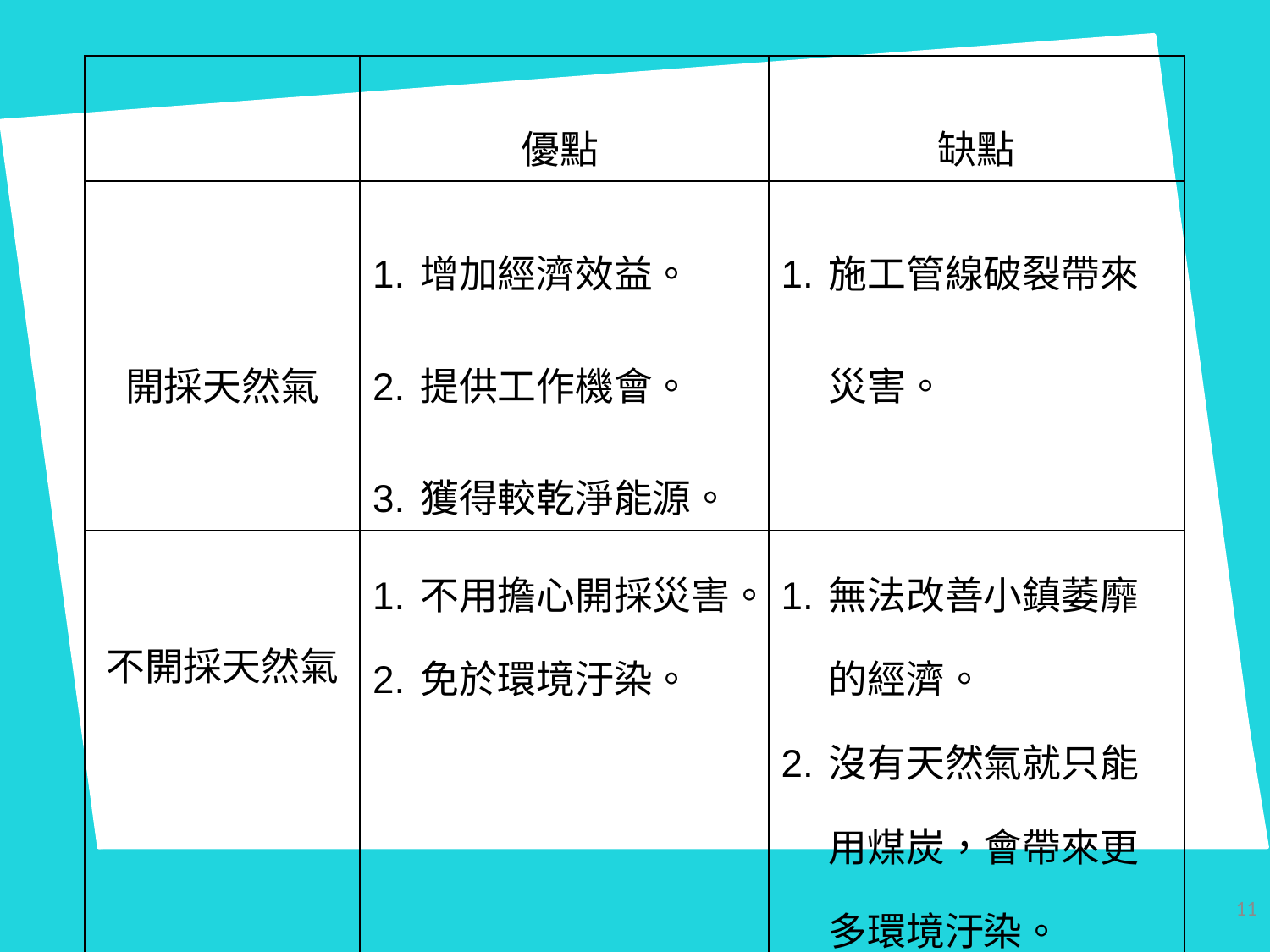

|  | 優點 | 缺點 |
| --- | --- | --- |
| 開採天然氣 | 增加經濟效益。 提供工作機會。 獲得較乾淨能源。 | 施工管線破裂帶來災害。 |
| 不開採天然氣 | 不用擔心開採災害。 免於環境汙染。 | 無法改善小鎮萎靡的經濟。 沒有天然氣就只能用煤炭，會帶來更多環境汙染。 |
11